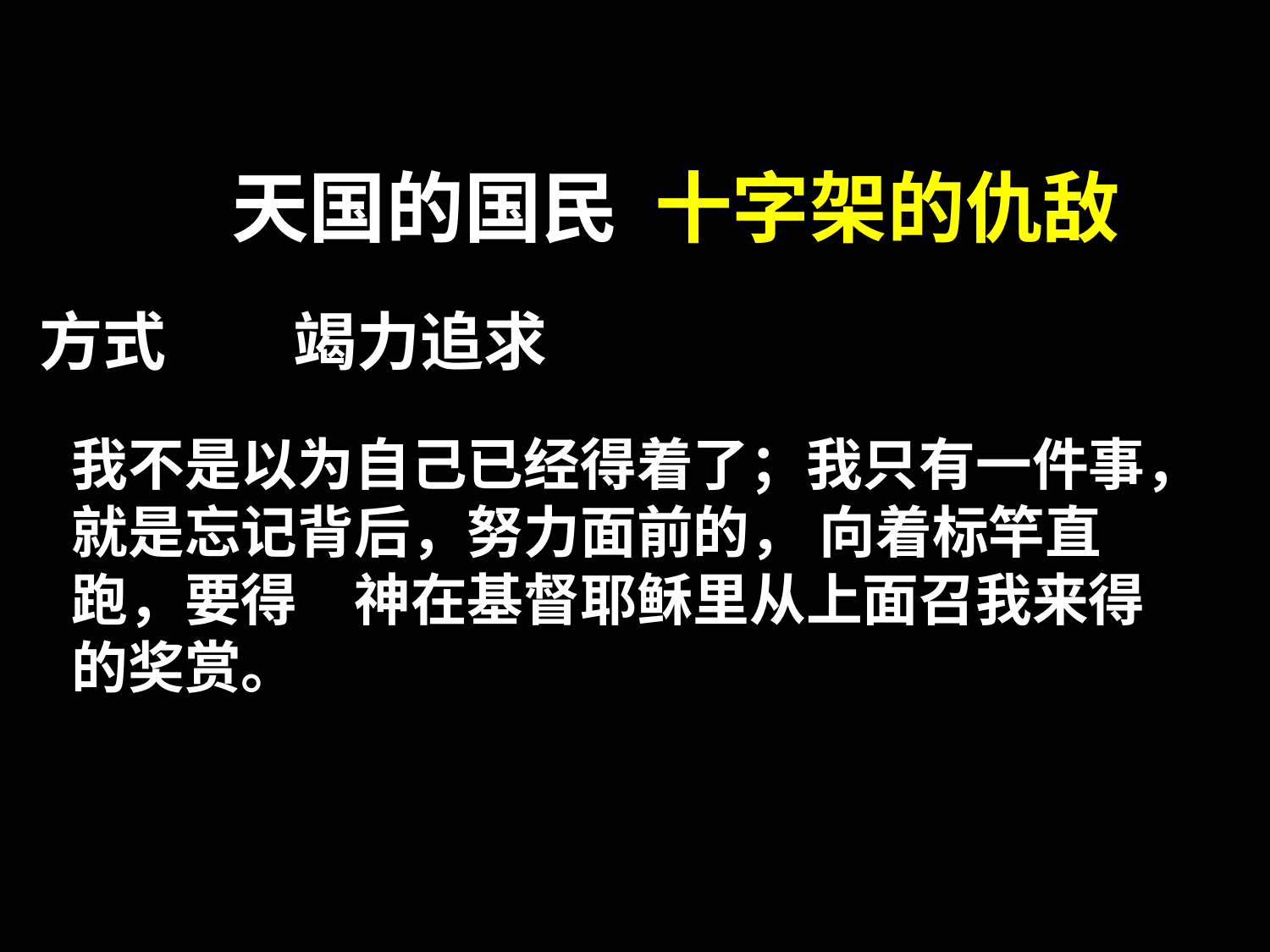

# 天国的国民  十字架的仇敌
方式	竭力追求
我不是以为自己已经得着了；我只有一件事，就是忘记背后，努力面前的， 向着标竿直跑，要得　神在基督耶稣里从上面召我来得的奖赏。